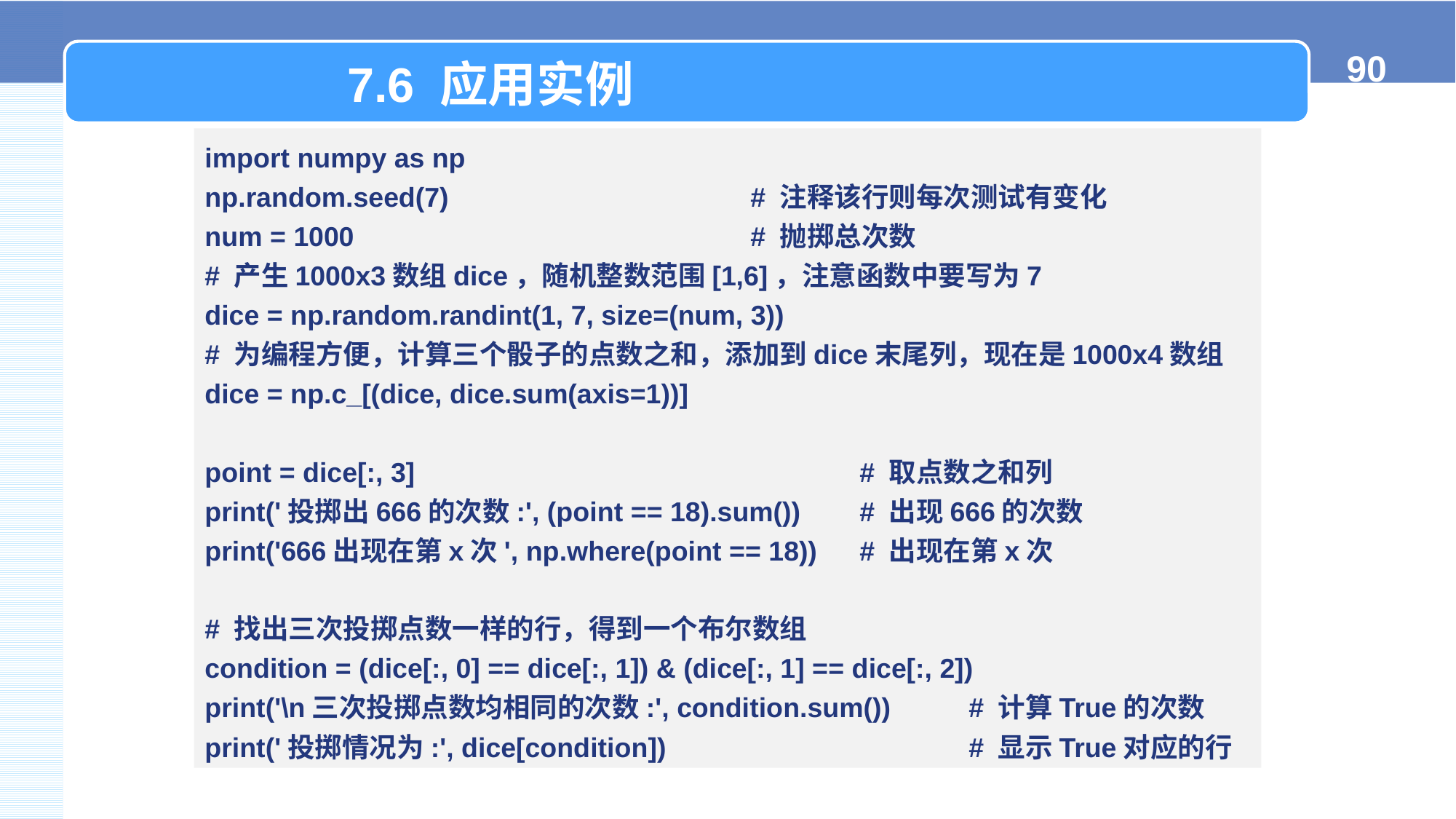

7.6 应用实例
import numpy as np
np.random.seed(7) 			# 注释该行则每次测试有变化
num = 1000				# 抛掷总次数
# 产生1000x3数组dice，随机整数范围[1,6]，注意函数中要写为7
dice = np.random.randint(1, 7, size=(num, 3))
# 为编程方便，计算三个骰子的点数之和，添加到dice末尾列，现在是1000x4数组
dice = np.c_[(dice, dice.sum(axis=1))]

point = dice[:, 3]                 			# 取点数之和列
print('投掷出666的次数:', (point == 18).sum())  	# 出现666的次数
print('666出现在第x次', np.where(point == 18)) 	# 出现在第x次

# 找出三次投掷点数一样的行，得到一个布尔数组
condition = (dice[:, 0] == dice[:, 1]) & (dice[:, 1] == dice[:, 2])
print('\n三次投掷点数均相同的次数:', condition.sum())  	# 计算True的次数
print('投掷情况为:', dice[condition])  			# 显示True对应的行